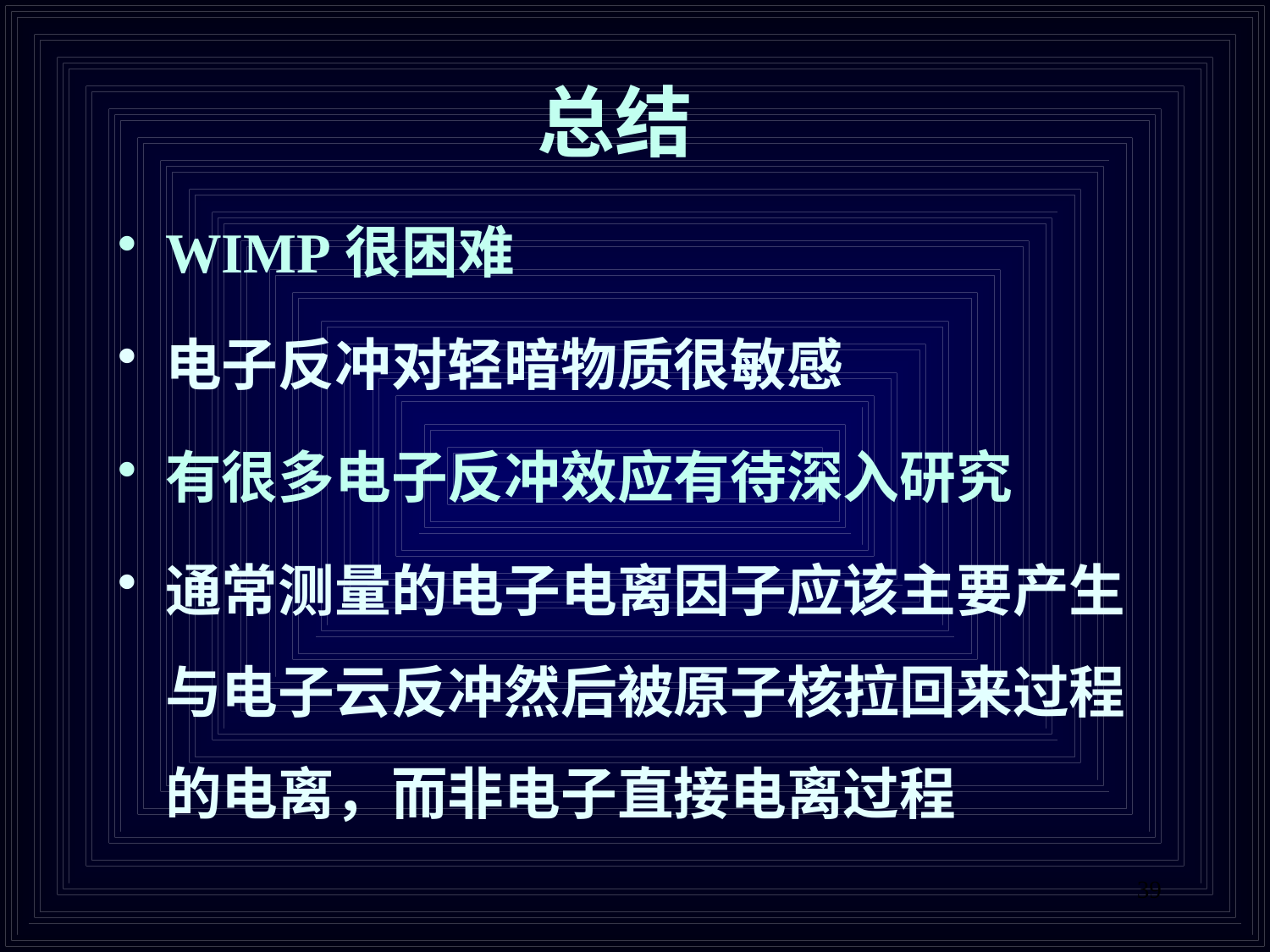

# 总结
WIMP很困难
电子反冲对轻暗物质很敏感
有很多电子反冲效应有待深入研究
通常测量的电子电离因子应该主要产生与电子云反冲然后被原子核拉回来过程的电离，而非电子直接电离过程

39